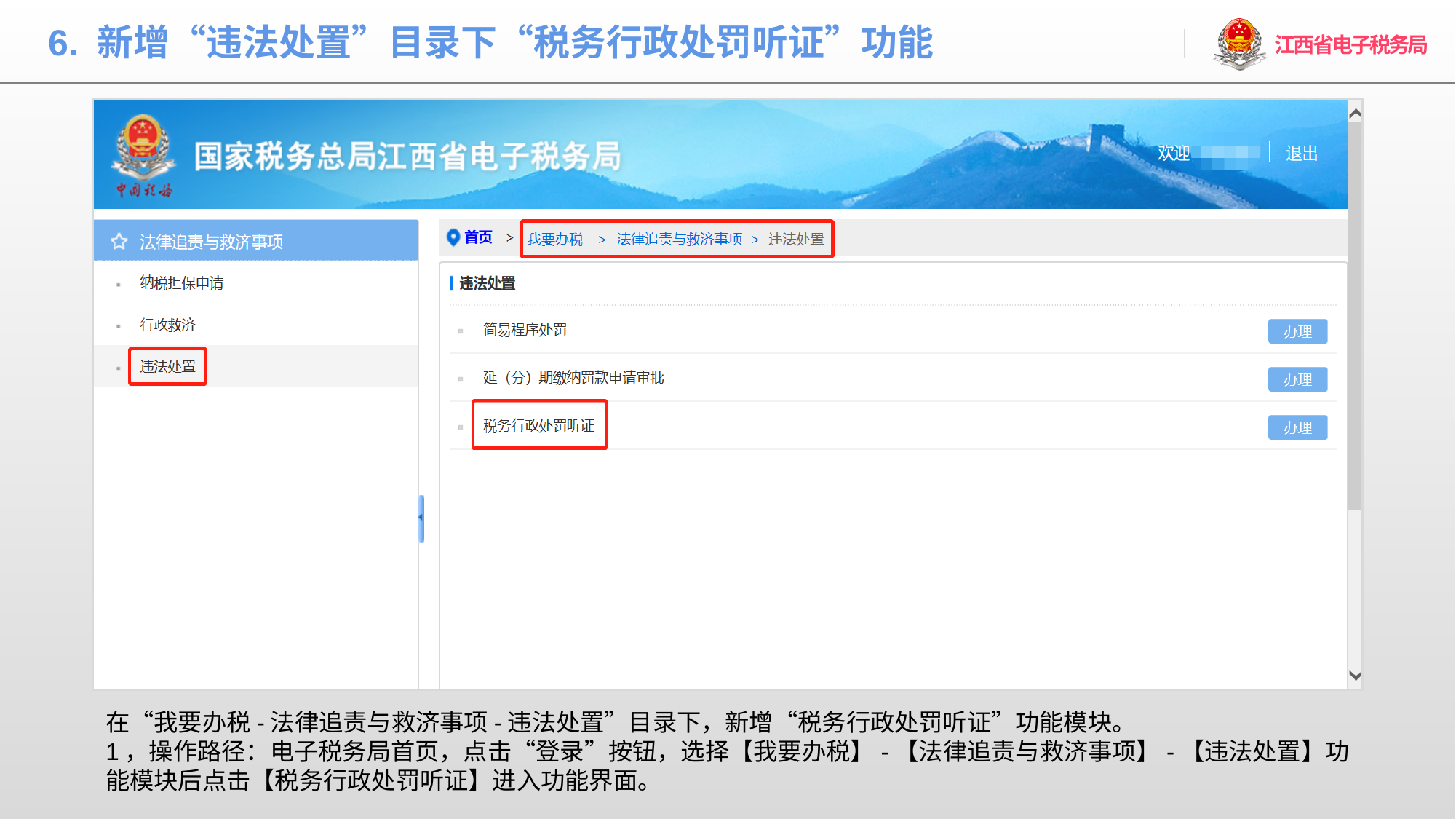

6. 新增“违法处置”目录下“税务行政处罚听证”功能

在“我要办税-法律追责与救济事项-违法处置”目录下，新增“税务行政处罚听证”功能模块。
1，操作路径：电子税务局首页，点击“登录”按钮，选择【我要办税】-【法律追责与救济事项】-【违法处置】功能模块后点击【税务行政处罚听证】进入功能界面。